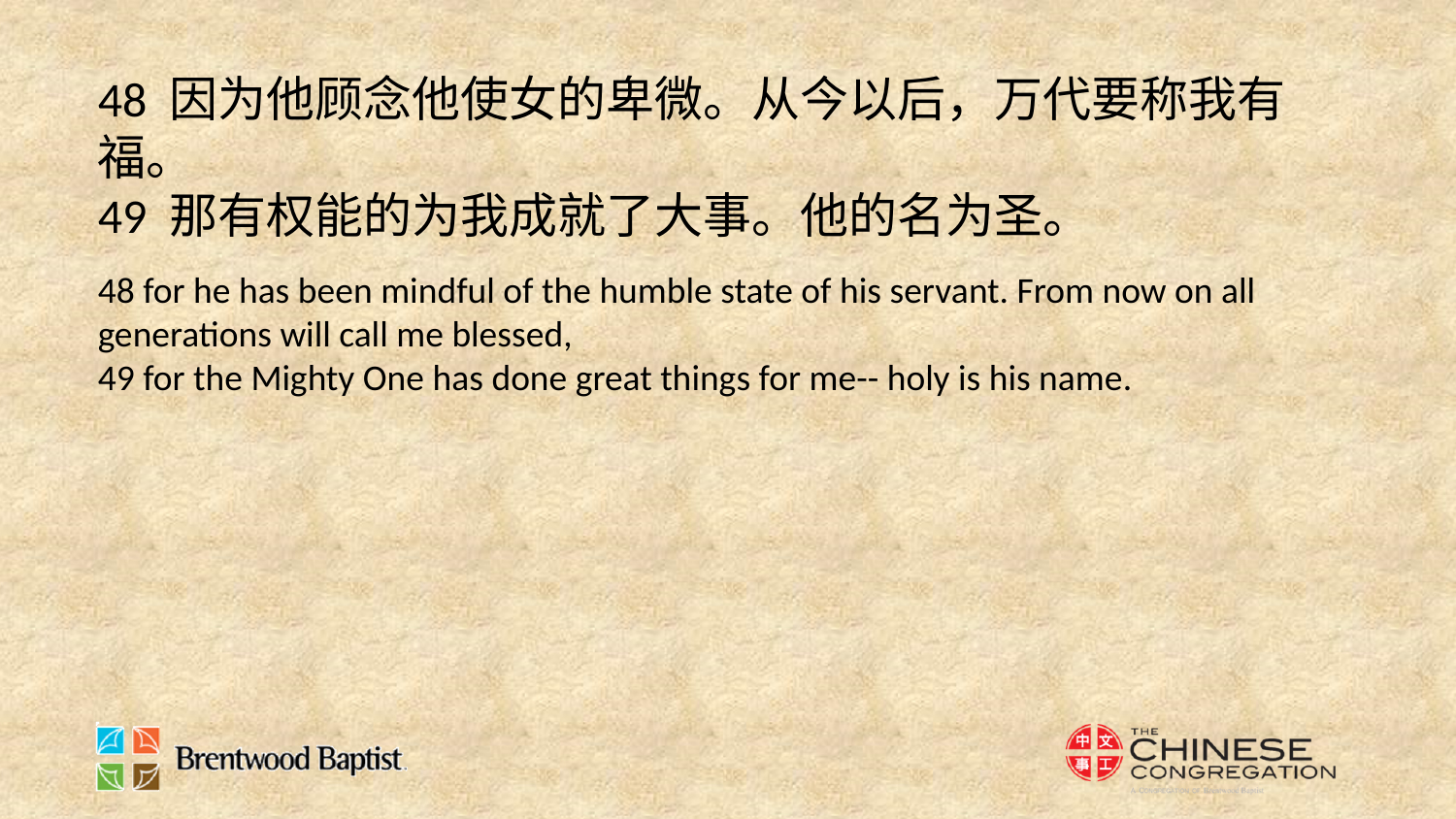

48 因为他顾念他使女的卑微。从今以后，万代要称我有福。
49 那有权能的为我成就了大事。他的名为圣。

48 for he has been mindful of the humble state of his servant. From now on all generations will call me blessed,
49 for the Mighty One has done great things for me-- holy is his name.